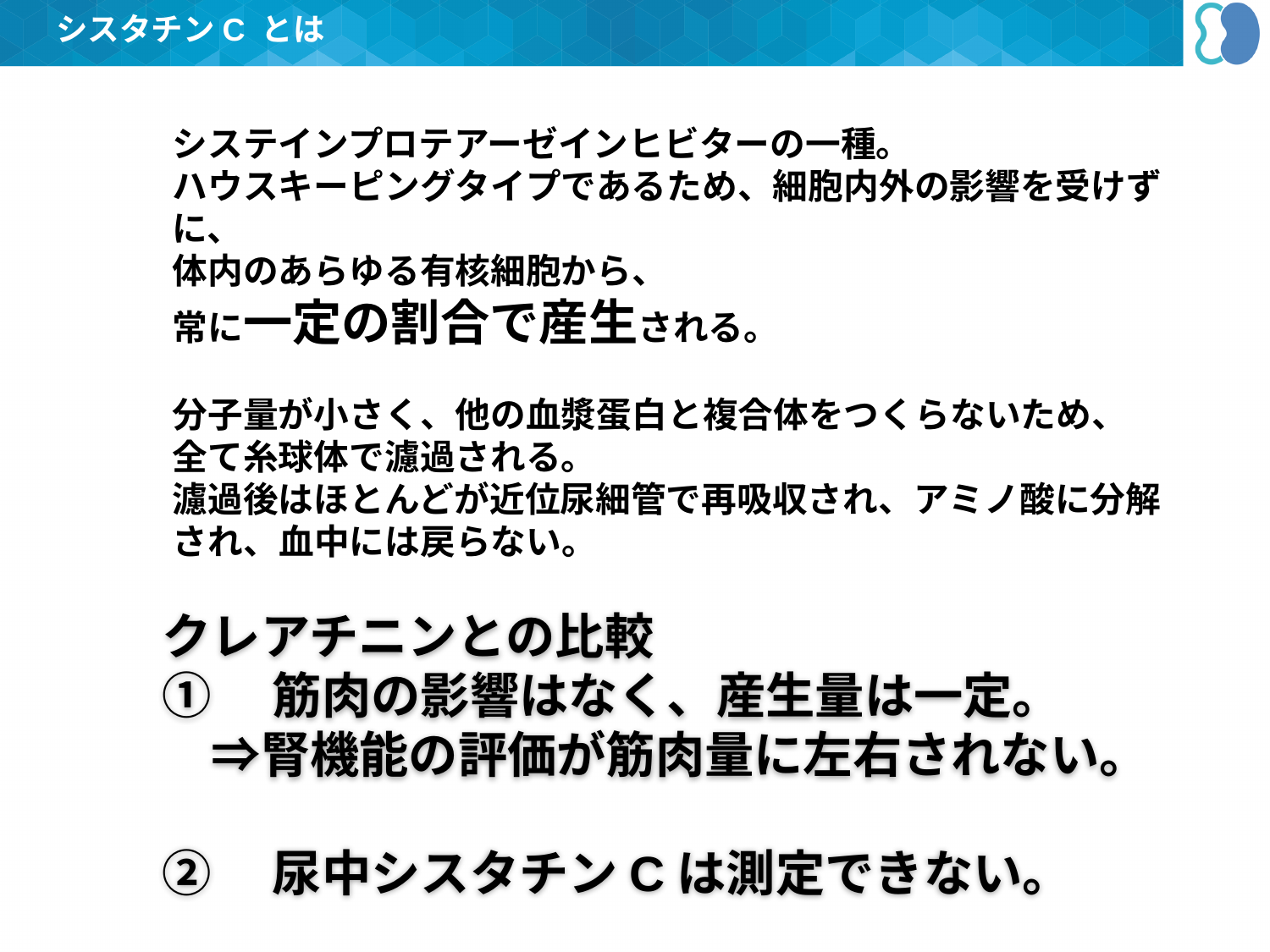

シスタチンC とは
システインプロテアーゼインヒビターの一種。
ハウスキーピングタイプであるため、細胞内外の影響を受けずに、
体内のあらゆる有核細胞から、
常に一定の割合で産生される。

分子量が小さく、他の血漿蛋白と複合体をつくらないため、
全て糸球体で濾過される。
濾過後はほとんどが近位尿細管で再吸収され、アミノ酸に分解され、血中には戻らない。
クレアチニンとの比較
①　筋肉の影響はなく、産生量は一定。
　⇒腎機能の評価が筋肉量に左右されない。

②　尿中シスタチンCは測定できない。